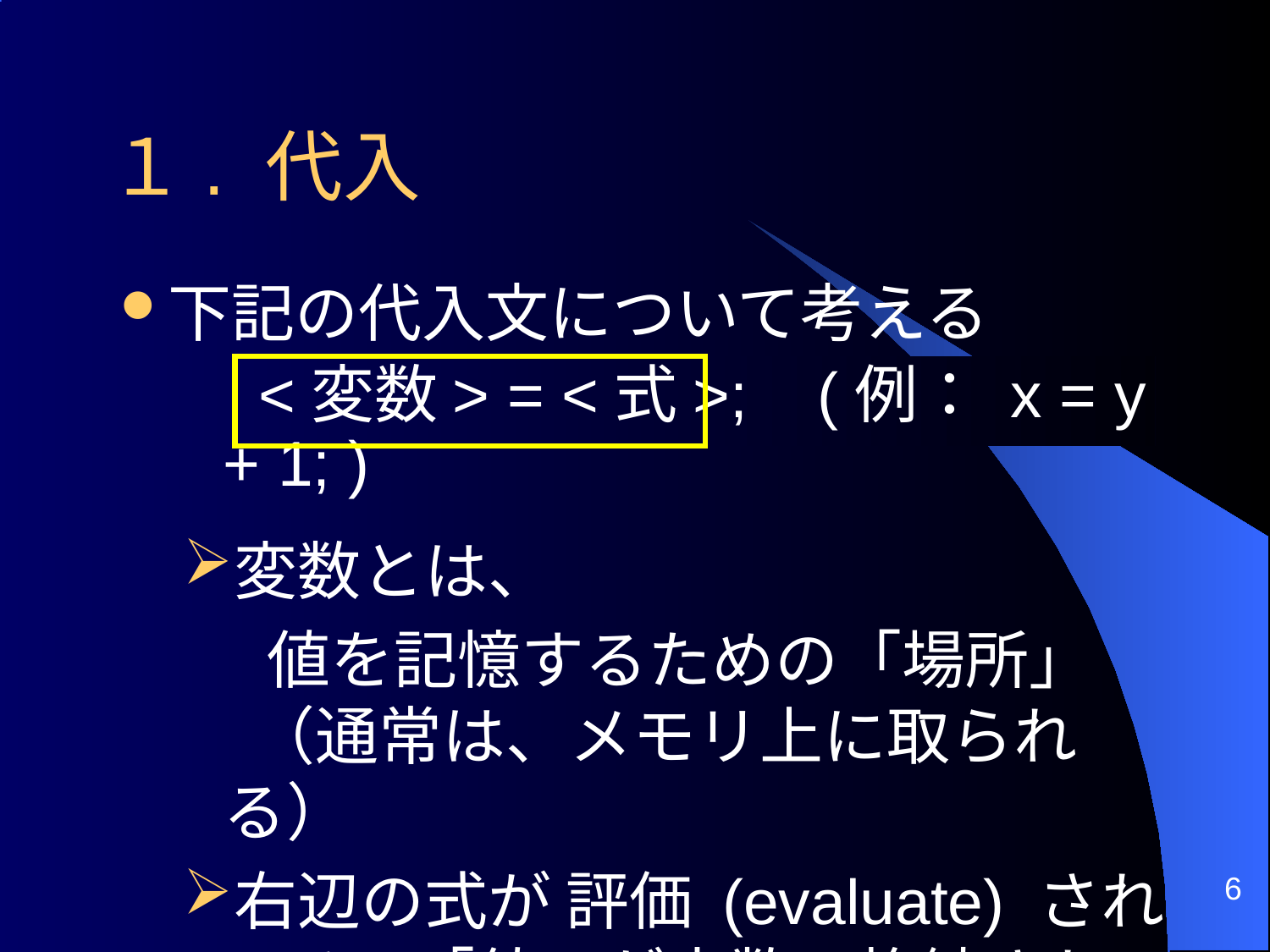

# １. 代入
下記の代入文について考える
	  <変数> = <式>;    (例： x = y + 1; )
変数とは、
	  値を記憶するための「場所」
  （通常は、メモリ上に取られる）
右辺の式が 評価 (evaluate) されてその「値」が変数に格納される

6